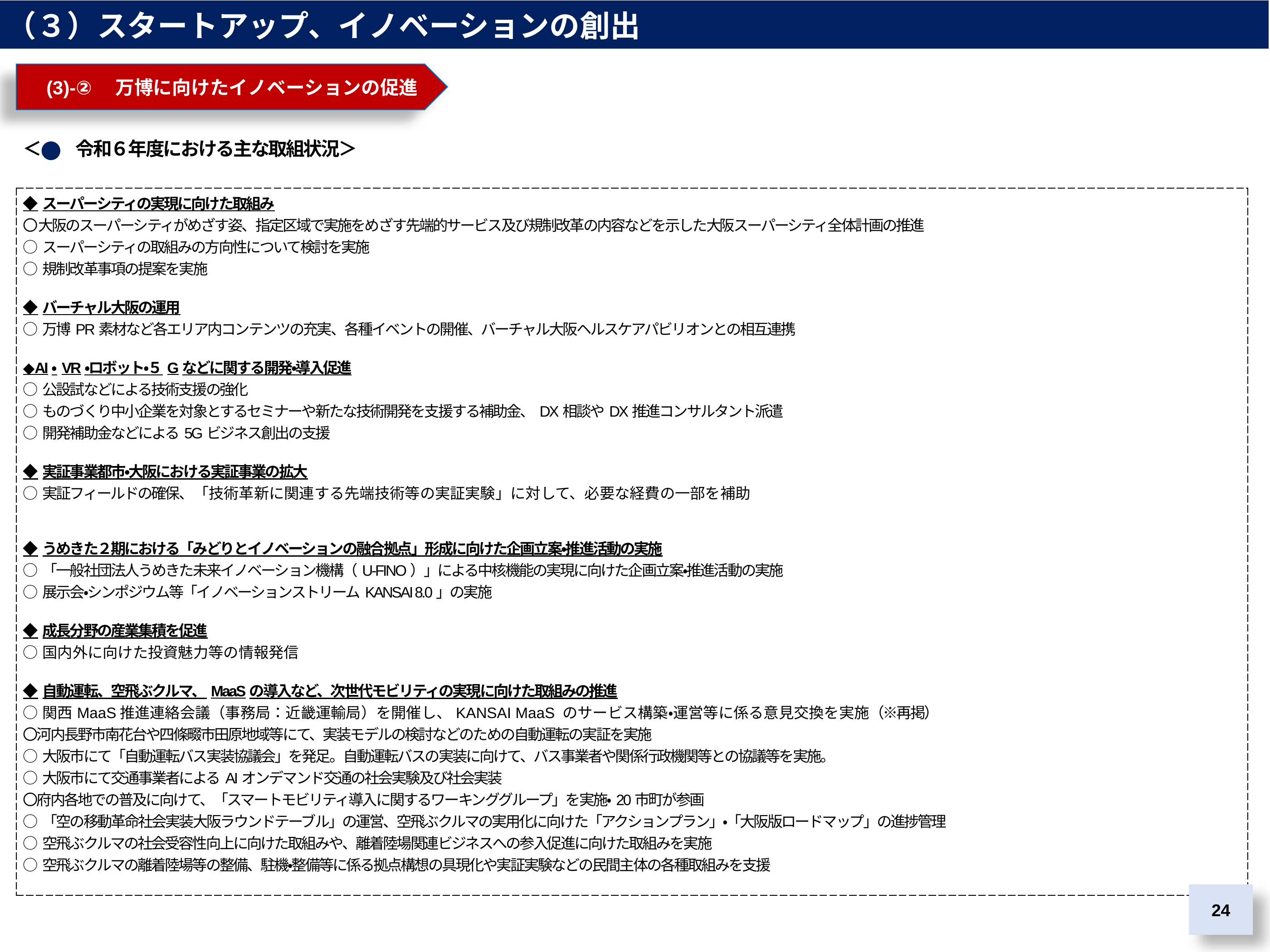

（３）スタートアップ、イノベーションの創出
　(3)-②　万博に向けたイノベーションの促進
＜　　令和６年度における主な取組状況＞

| ◆スーパーシティの実現に向けた取組み 〇大阪のスーパーシティがめざす姿、指定区域で実施をめざす先端的サービス及び規制改革の内容などを示した大阪スーパーシティ全体計画の推進 ○スーパーシティの取組みの方向性について検討を実施 ○規制改革事項の提案を実施 ◆バーチャル大阪の運用 ○万博PR素材など各エリア内コンテンツの充実、各種イベントの開催、バーチャル大阪ヘルスケアパビリオンとの相互連携 ◆AI・VR・ロボット・５Gなどに関する開発・導入促進 ○公設試などによる技術支援の強化 ○ものづくり中小企業を対象とするセミナーや新たな技術開発を支援する補助金、DX相談やDX推進コンサルタント派遣 ○開発補助金などによる5Gビジネス創出の支援 ◆実証事業都市・大阪における実証事業の拡大 ○実証フィールドの確保、「技術革新に関連する先端技術等の実証実験」に対して、必要な経費の一部を補助 ◆うめきた２期における「みどりとイノベーションの融合拠点」形成に向けた企画立案・推進活動の実施 ○「一般社団法人うめきた未来イノベーション機構（U-FINO）」による中核機能の実現に向けた企画立案・推進活動の実施 ○展示会・シンポジウム等「イノベーションストリームKANSAI 8.0」の実施 ◆成長分野の産業集積を促進 ○国内外に向けた投資魅力等の情報発信 ◆自動運転、空飛ぶクルマ、MaaSの導入など、次世代モビリティの実現に向けた取組みの推進 ○関西MaaS推進連絡会議（事務局：近畿運輸局）を開催し、KANSAI MaaS のサービス構築・運営等に係る意見交換を実施（※再掲） 〇河内長野市南花台や四條畷市田原地域等にて、実装モデルの検討などのための自動運転の実証を実施 ○大阪市にて「自動運転バス実装協議会」を発足。自動運転バスの実装に向けて、バス事業者や関係行政機関等との協議等を実施。 ○大阪市にて交通事業者によるAIオンデマンド交通の社会実験及び社会実装 〇府内各地での普及に向けて、「スマートモビリティ導入に関するワーキンググループ」を実施・20市町が参画 ○「空の移動革命社会実装大阪ラウンドテーブル」の運営、空飛ぶクルマの実用化に向けた「アクションプラン」・「大阪版ロードマップ」の進捗管理 ○空飛ぶクルマの社会受容性向上に向けた取組みや、離着陸場関連ビジネスへの参入促進に向けた取組みを実施 ○空飛ぶクルマの離着陸場等の整備、駐機・整備等に係る拠点構想の具現化や実証実験などの民間主体の各種取組みを支援 |
| --- |
24